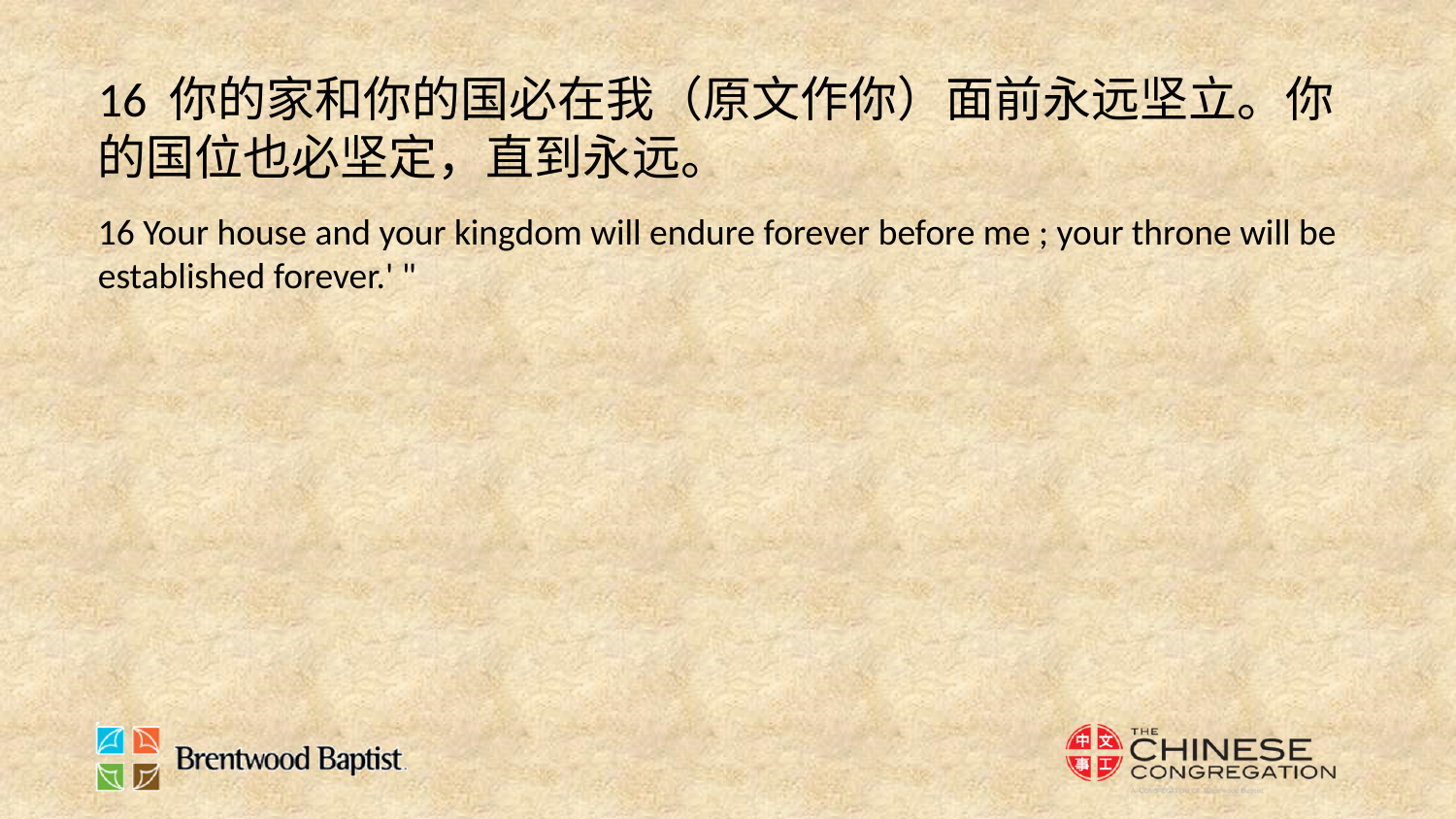

16 你的家和你的国必在我（原文作你）面前永远坚立。你的国位也必坚定，直到永远。

16 Your house and your kingdom will endure forever before me ; your throne will be established forever.' "